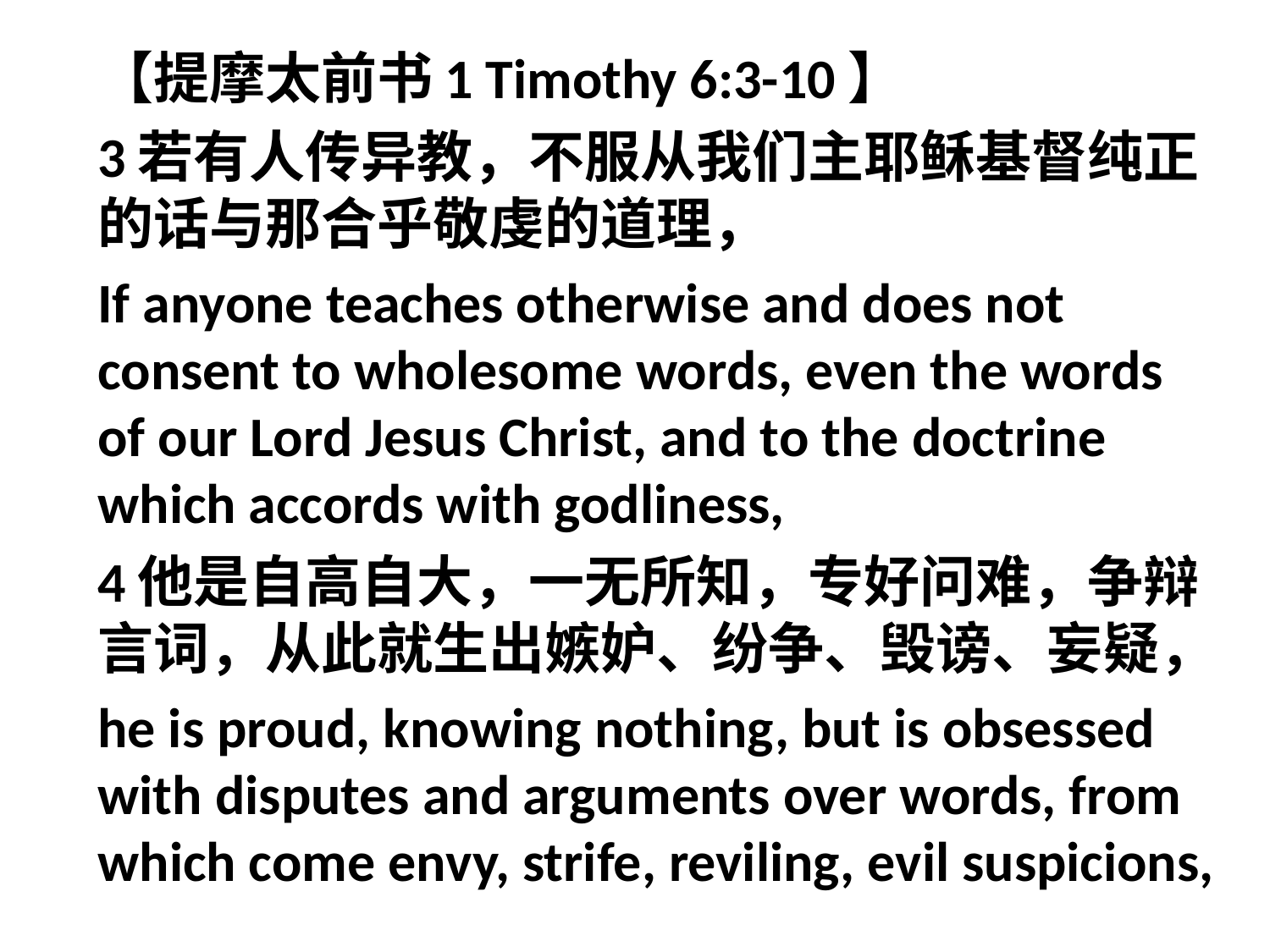

【提摩太前书1 Timothy 6:3-10】
3若有人传异教，不服从我们主耶稣基督纯正的话与那合乎敬虔的道理，
If anyone teaches otherwise and does not consent to wholesome words, even the words of our Lord Jesus Christ, and to the doctrine which accords with godliness,
4他是自高自大，一无所知，专好问难，争辩言词，从此就生出嫉妒、纷争、毁谤、妄疑，
he is proud, knowing nothing, but is obsessed with disputes and arguments over words, from which come envy, strife, reviling, evil suspicions,